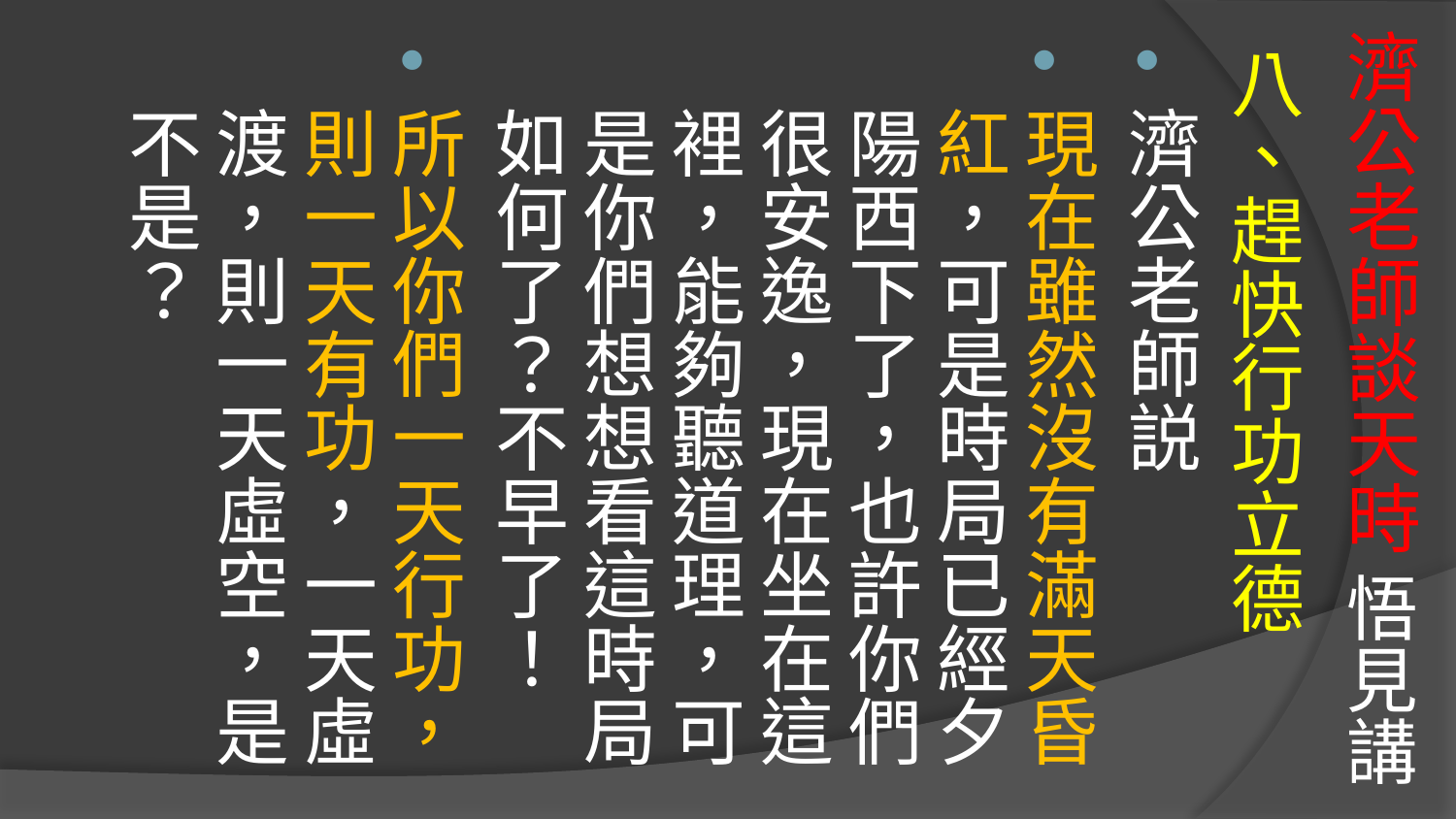

# 濟公老師談天時 悟見講
八、趕快行功立德
濟公老師説
現在雖然沒有滿天昏紅，可是時局已經夕陽西下了，也許你們很安逸，現在坐在這裡，能夠聽道理，可是你們想想看這時局如何了？不早了！
所以你們一天行功，則一天有功，一天虛渡，則一天虛空，是不是？